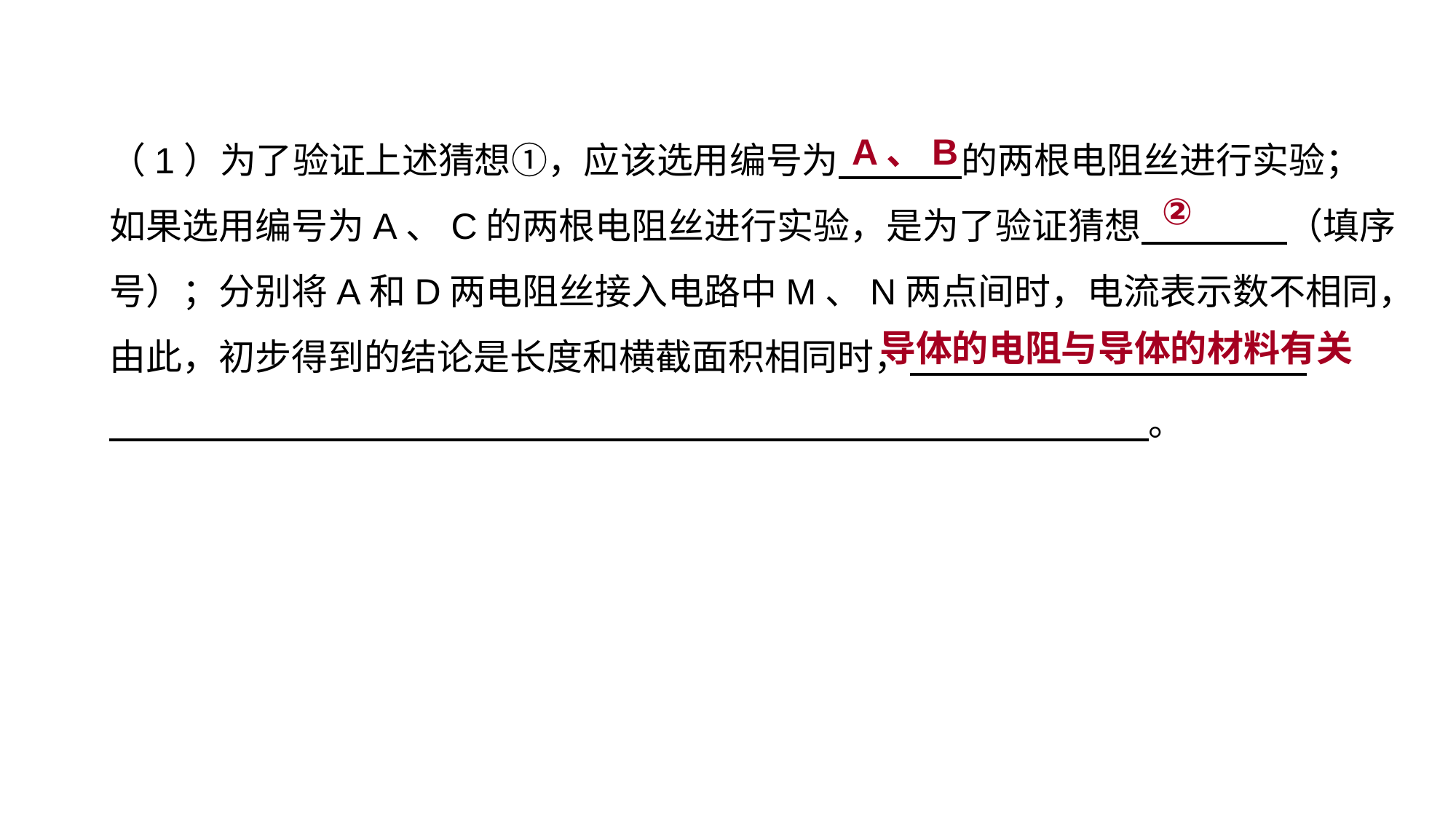

A、B
（1）为了验证上述猜想①，应该选用编号为               的两根电阻丝进行实验；如果选用编号为A、C的两根电阻丝进行实验，是为了验证猜想　　　　（填序号）；分别将A和D两电阻丝接入电路中M、N两点间时，电流表示数不相同，由此，初步得到的结论是长度和横截面积相同时，
　　　　　　　　　　                                                                              　。
②
实验突破 素养提升
导体的电阻与导体的材料有关